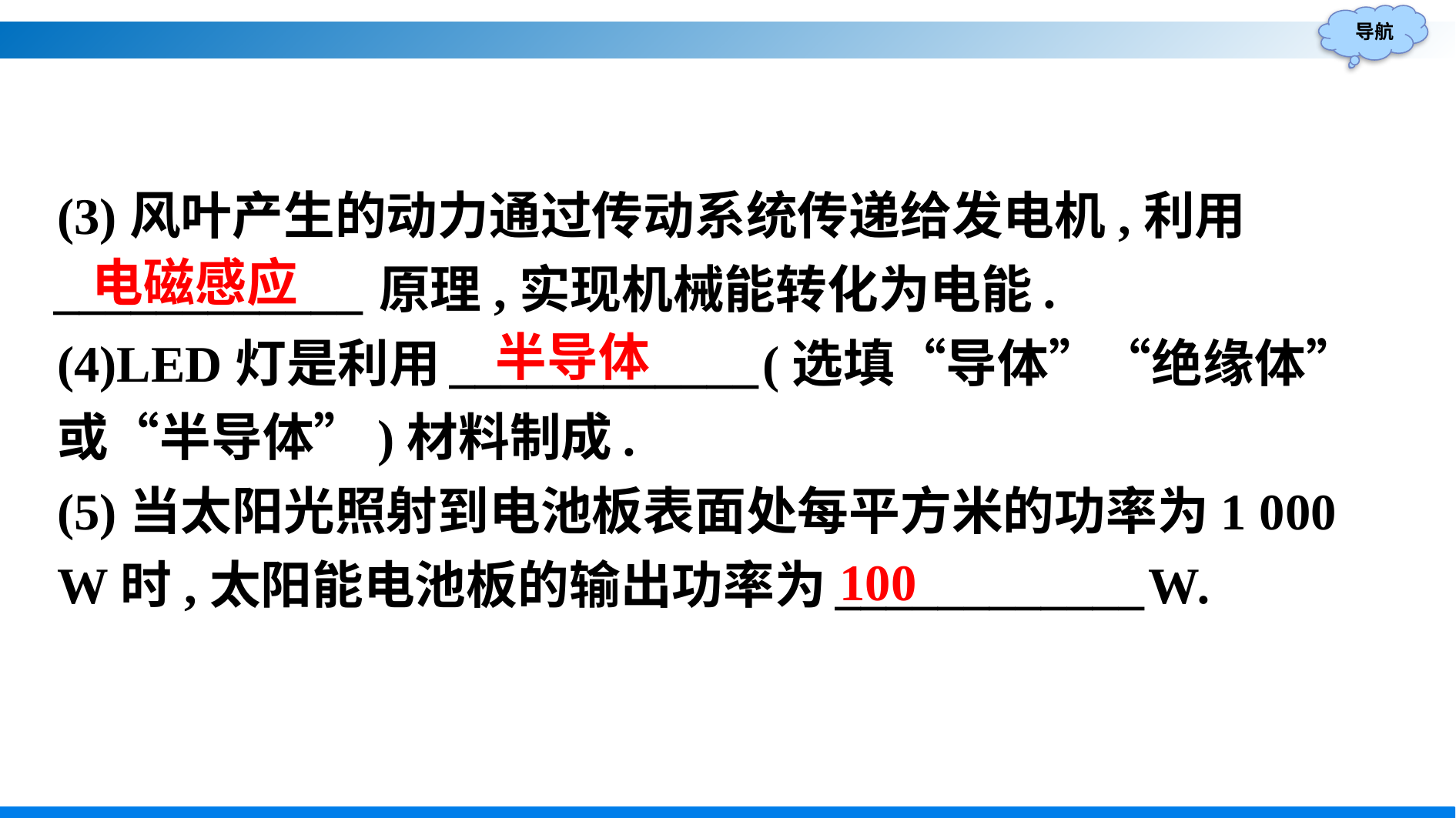

(3)风叶产生的动力通过传动系统传递给发电机,利用____________原理,实现机械能转化为电能.
(4)LED灯是利用____________(选填“导体”“绝缘体”或“半导体”)材料制成.
(5)当太阳光照射到电池板表面处每平方米的功率为1 000 W时,太阳能电池板的输出功率为____________W.
电磁感应
半导体
100